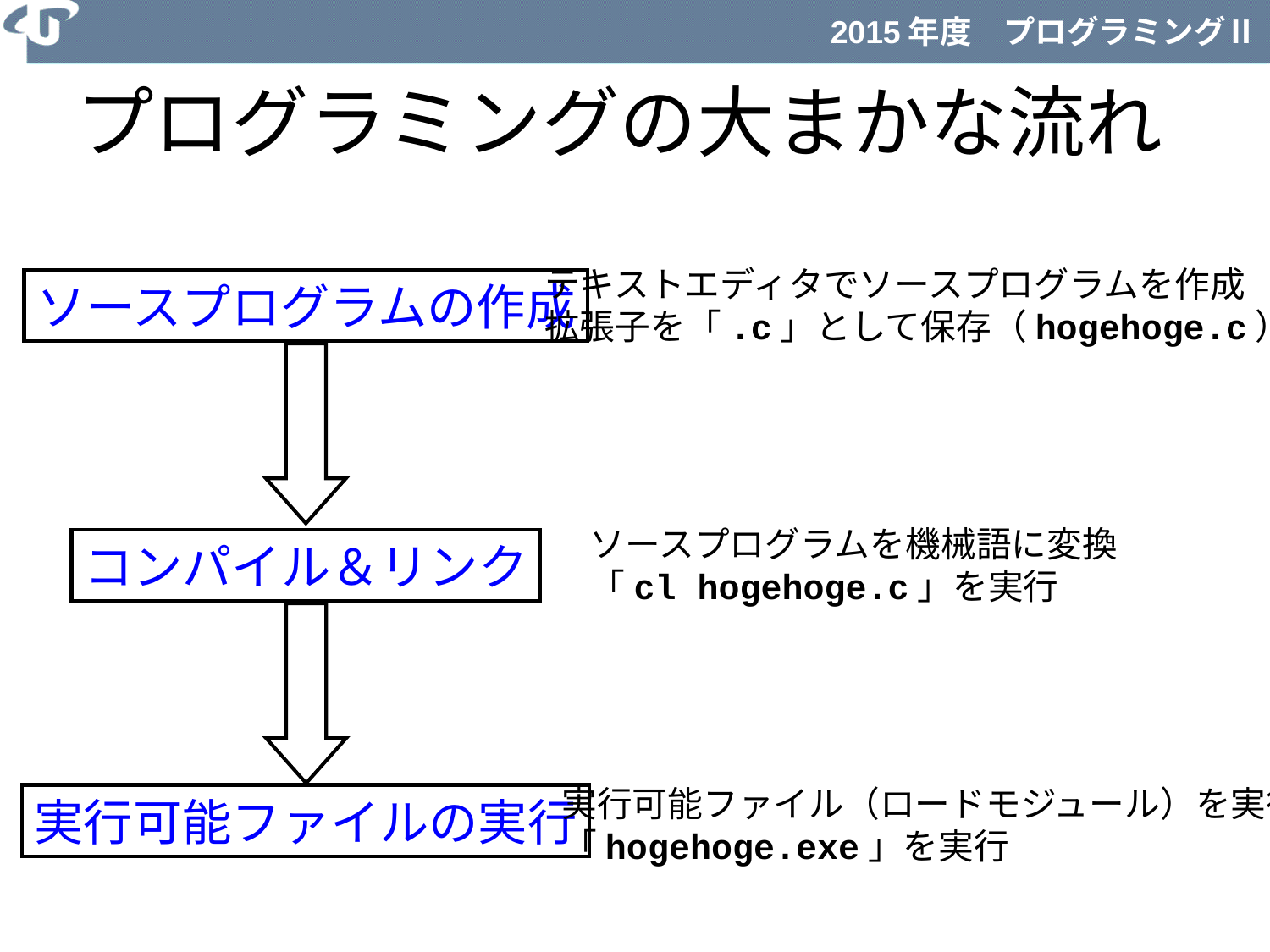

# プログラミングの大まかな流れ
テキストエディタでソースプログラムを作成
拡張子を「.c」として保存（hogehoge.c）
ソースプログラムの作成

ソースプログラムを機械語に変換
「cl hogehoge.c」を実行
コンパイル＆リンク

実行可能ファイル（ロードモジュール）を実行
「hogehoge.exe」を実行
実行可能ファイルの実行